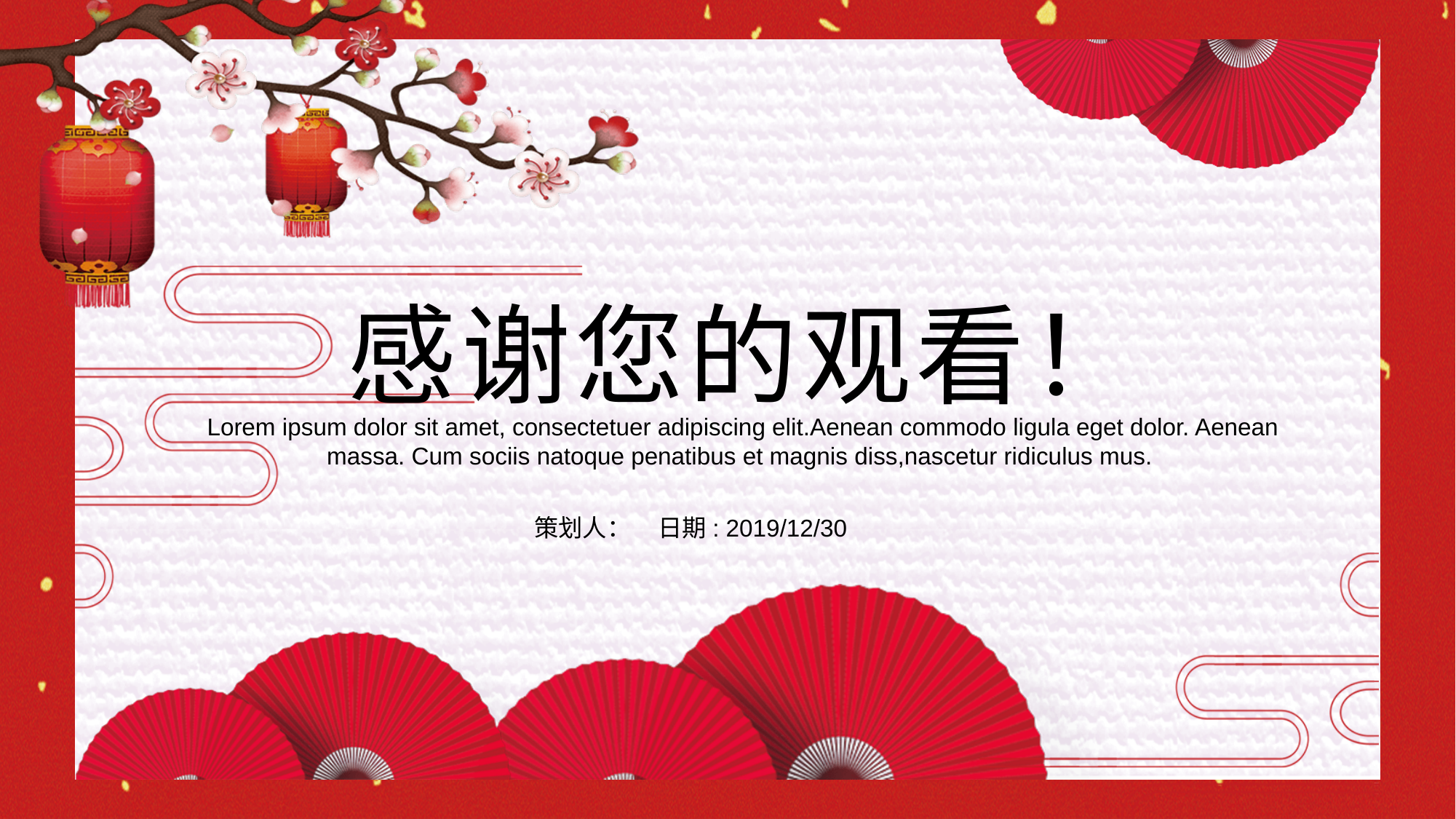

感谢您的观看！
Lorem ipsum dolor sit amet, consectetuer adipiscing elit.Aenean commodo ligula eget dolor. Aenean massa. Cum sociis natoque penatibus et magnis diss,nascetur ridiculus mus.
策划人：     日期: 2019/12/30